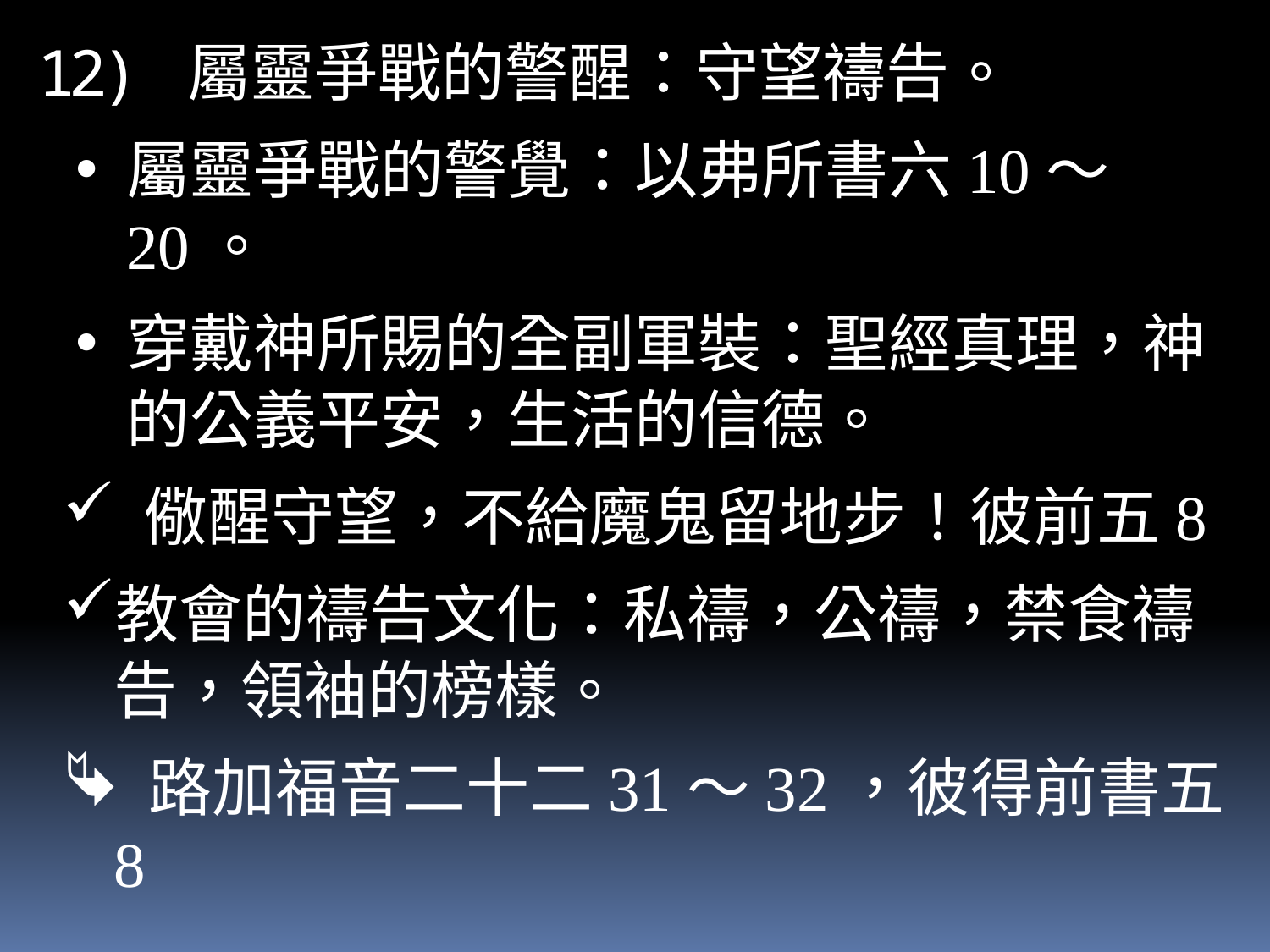

屬靈爭戰的警醒：守望禱告。
屬靈爭戰的警覺：以弗所書六10～20。
穿戴神所賜的全副軍裝：聖經真理，神的公義平安，生活的信德。
 儆醒守望，不給魔鬼留地步！彼前五8
教會的禱告文化：私禱，公禱，禁食禱告，領袖的榜樣。
 路加福音二十二31～32，彼得前書五8